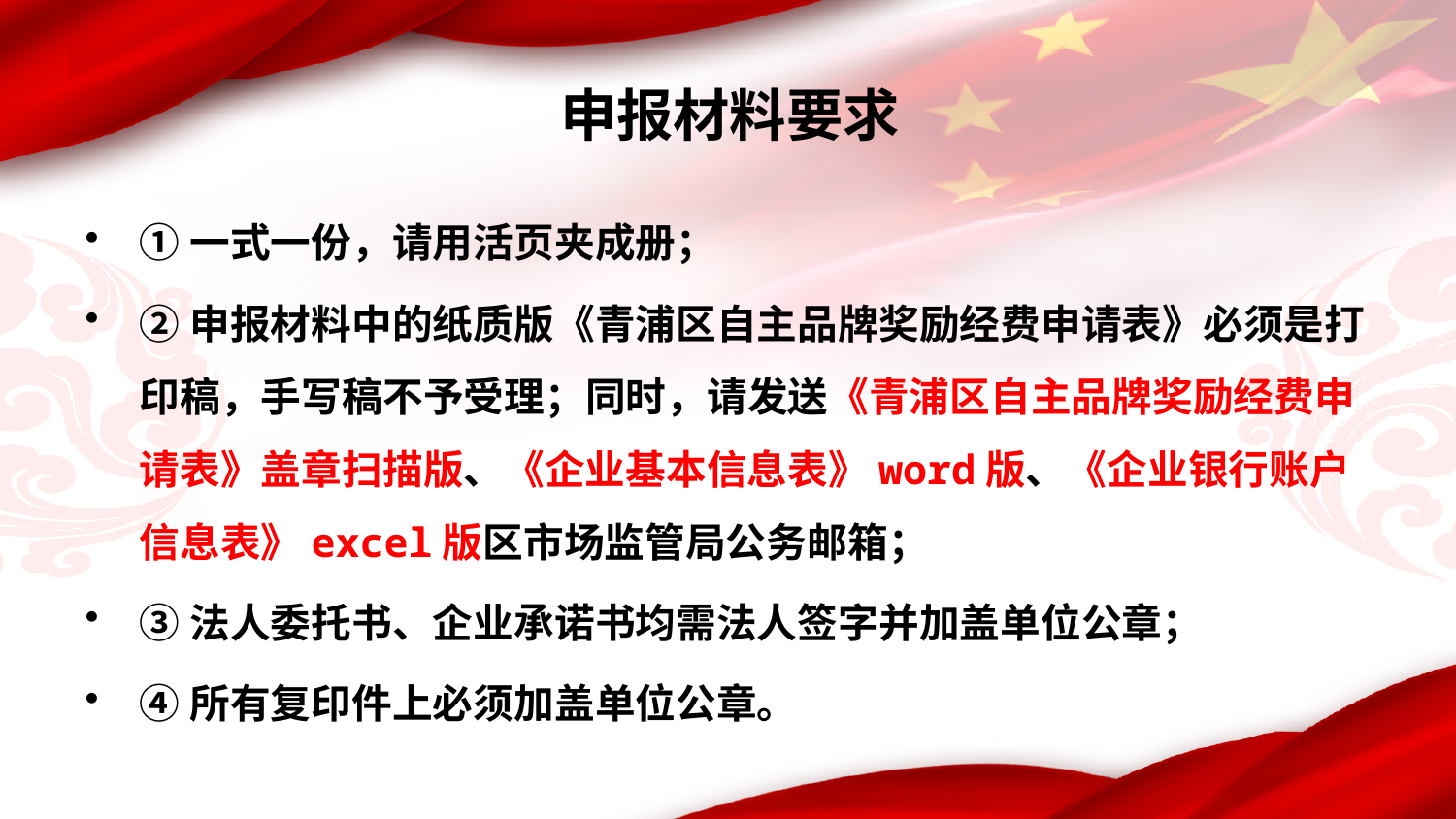

# 申报材料要求
①一式一份，请用活页夹成册；
②申报材料中的纸质版《青浦区自主品牌奖励经费申请表》必须是打印稿，手写稿不予受理；同时，请发送《青浦区自主品牌奖励经费申请表》盖章扫描版、《企业基本信息表》word版、《企业银行账户信息表》excel版区市场监管局公务邮箱；
③法人委托书、企业承诺书均需法人签字并加盖单位公章；
④所有复印件上必须加盖单位公章。